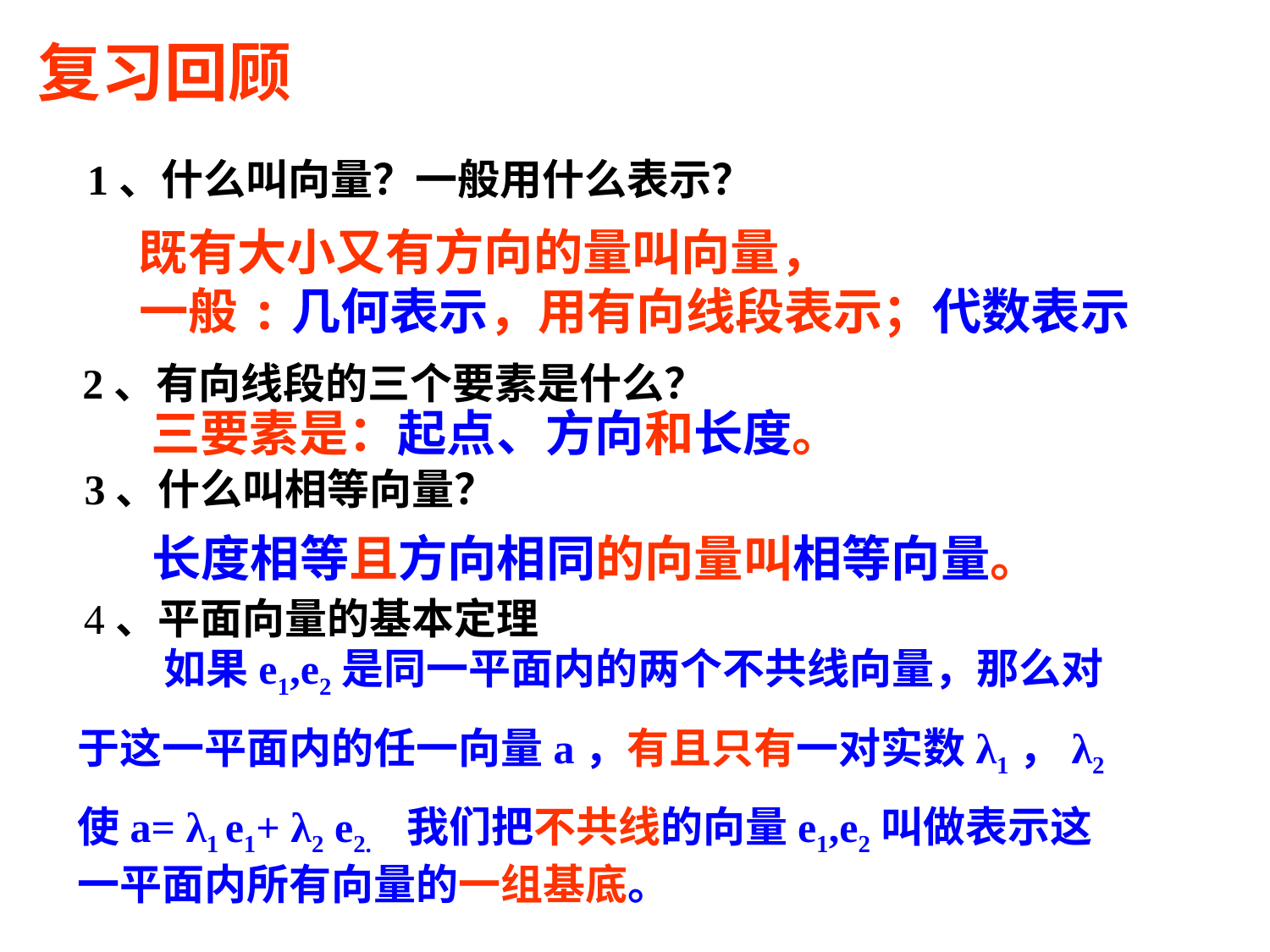

复习回顾
1、什么叫向量？一般用什么表示？
   既有大小又有方向的量叫向量，
   一般:几何表示，用有向线段表示；代数表示
 2、有向线段的三个要素是什么？
三要素是：起点、方向和长度。
 3、什么叫相等向量？
长度相等且方向相同的向量叫相等向量。
4、平面向量的基本定理
        如果e1,e2是同一平面内的两个不共线向量，那么对
于这一平面内的任一向量a，有且只有一对实数λ1，λ2
使a= λ1 e1+ λ2 e2.    我们把不共线的向量e1,e2叫做表示这一平面内所有向量的一组基底。